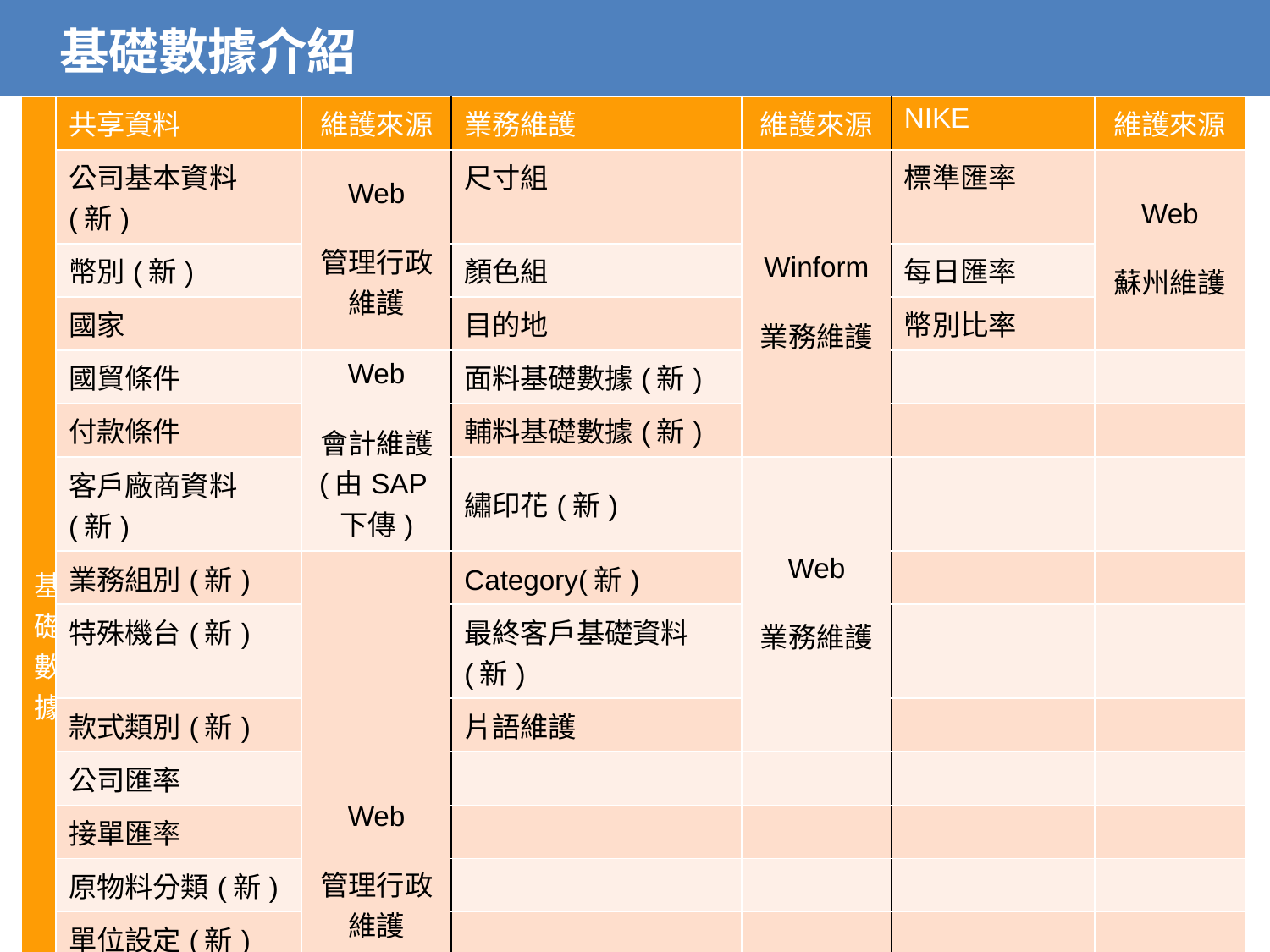

# 基礎數據介紹
| 基 礎 數 據 | 共享資料 | 維護來源 | 業務維護 | 維護來源 | NIKE | 維護來源 |
| --- | --- | --- | --- | --- | --- | --- |
|  | 公司基本資料(新) | Web 管理行政維護 | 尺寸組 | Winform 業務維護 | 標準匯率 | Web 蘇州維護 |
|  | 幣別(新) |  | 顏色組 |  | 每日匯率 |  |
|  | 國家 |  | 目的地 |  | 幣別比率 |  |
|  | 國貿條件 | Web 會計維護 (由SAP下傳) | 面料基礎數據(新) |  |  |  |
|  | 付款條件 |  | 輔料基礎數據(新) |  |  |  |
|  | 客戶廠商資料(新) |  | 繡印花(新) | Web 業務維護 |  |  |
|  | 業務組別(新) | Web 管理行政維護 | Category(新) |  |  |  |
|  | 特殊機台(新) |  | 最終客戶基礎資料(新) |  |  |  |
|  | 款式類別(新) |  | 片語維護 |  |  |  |
|  | 公司匯率 |  |  |  |  |  |
|  | 接單匯率 |  |  |  |  |  |
|  | 原物料分類(新) |  |  |  |  |  |
|  | 單位設定(新) |  |  |  |  |  |
|  | 折合率維護(新) |  |  |  |  |  |
|  | 工繳維護(新) |  |  |  |  |  |